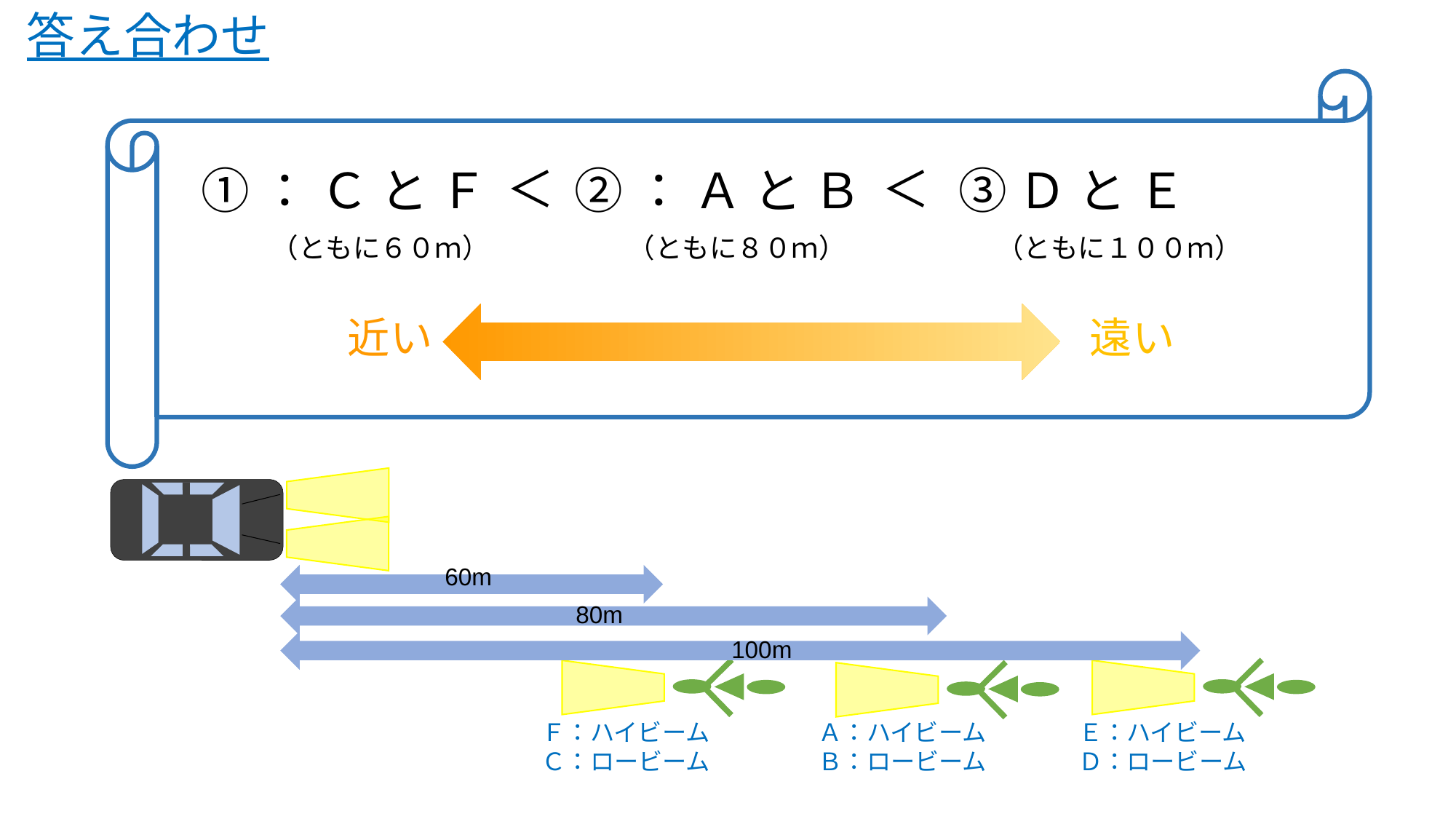

答え合わせ

①： Ｃ と Ｆ
＞
②： Ａ と Ｂ
＞
③Ｄ と Ｅ
（ともに６０ｍ）
（ともに８０ｍ）
（ともに１００ｍ）
近い
遠い

60m

80m

100m

Ｆ：ハイビーム
Ｃ：ロービーム
Ａ：ハイビーム
Ｂ：ロービーム
Ｅ：ハイビーム
Ｄ：ロービーム